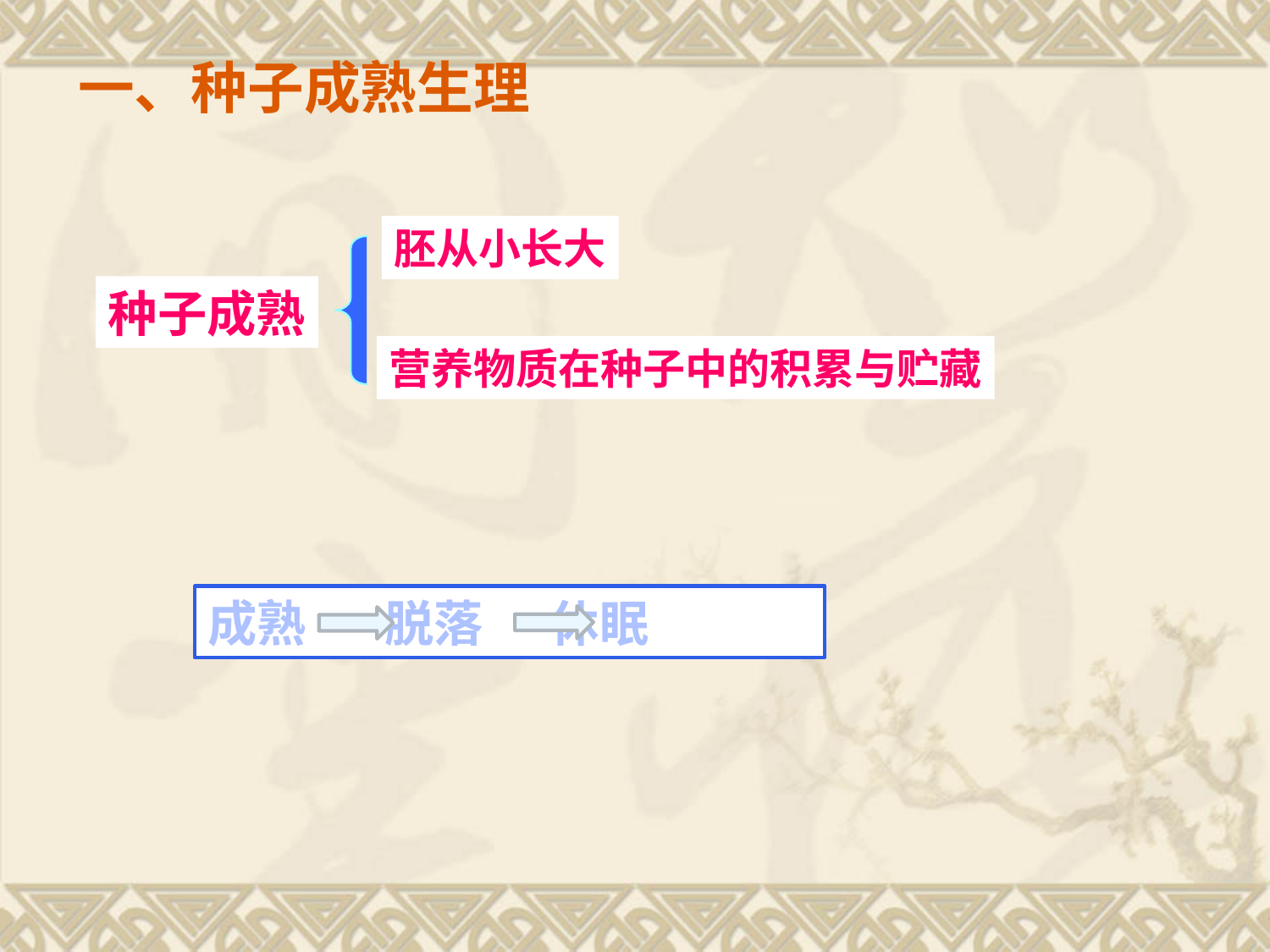

一、种子成熟生理
胚从小长大

种子成熟
营养物质在种子中的积累与贮藏
成熟       脱落      休眠

4